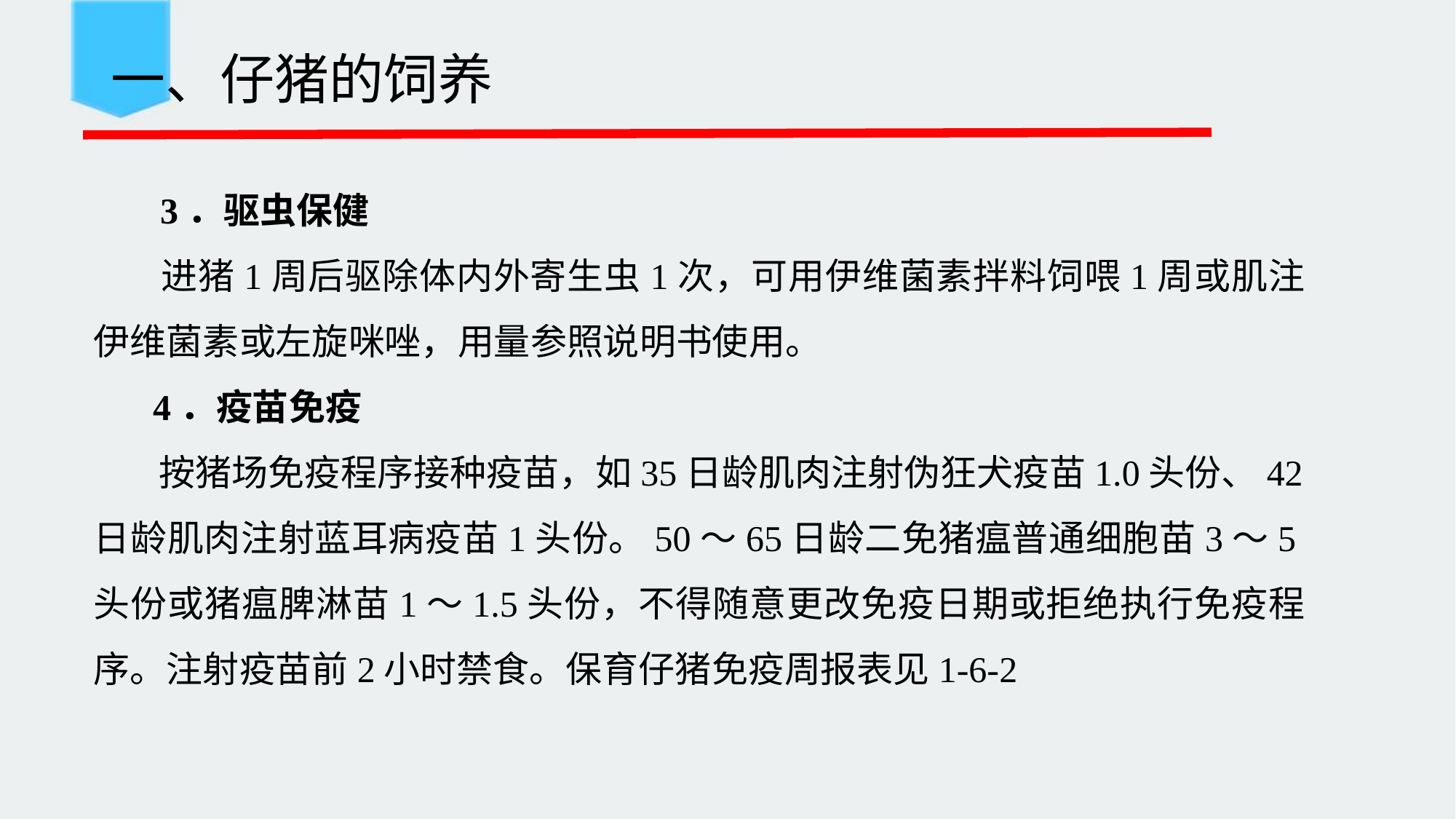

一、仔猪的饲养
     3．驱虫保健
   进猪1周后驱除体内外寄生虫1次，可用伊维菌素拌料饲喂1周或肌注伊维菌素或左旋咪唑，用量参照说明书使用。
   4．疫苗免疫
   按猪场免疫程序接种疫苗，如35日龄肌肉注射伪狂犬疫苗1.0头份、42日龄肌肉注射蓝耳病疫苗1头份。50～65日龄二免猪瘟普通细胞苗3～5头份或猪瘟脾淋苗1～1.5头份，不得随意更改免疫日期或拒绝执行免疫程序。注射疫苗前2小时禁食。保育仔猪免疫周报表见1-6-2